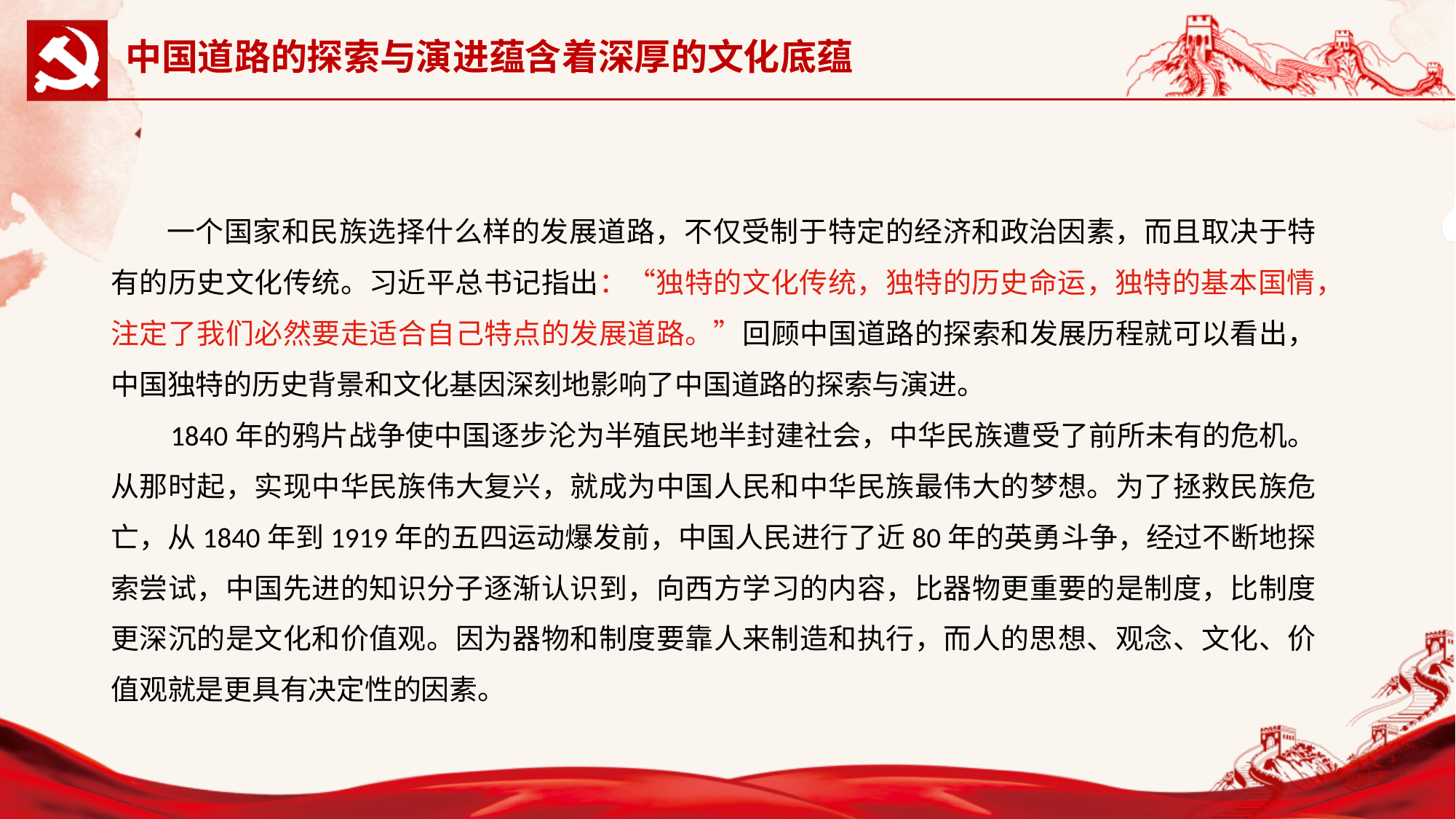

中国道路的探索与演进蕴含着深厚的文化底蕴
       一个国家和民族选择什么样的发展道路，不仅受制于特定的经济和政治因素，而且取决于特有的历史文化传统。习近平总书记指出：“独特的文化传统，独特的历史命运，独特的基本国情，注定了我们必然要走适合自己特点的发展道路。”回顾中国道路的探索和发展历程就可以看出，中国独特的历史背景和文化基因深刻地影响了中国道路的探索与演进。
         1840年的鸦片战争使中国逐步沦为半殖民地半封建社会，中华民族遭受了前所未有的危机。从那时起，实现中华民族伟大复兴，就成为中国人民和中华民族最伟大的梦想。为了拯救民族危亡，从1840年到1919年的五四运动爆发前，中国人民进行了近80年的英勇斗争，经过不断地探索尝试，中国先进的知识分子逐渐认识到，向西方学习的内容，比器物更重要的是制度，比制度更深沉的是文化和价值观。因为器物和制度要靠人来制造和执行，而人的思想、观念、文化、价值观就是更具有决定性的因素。